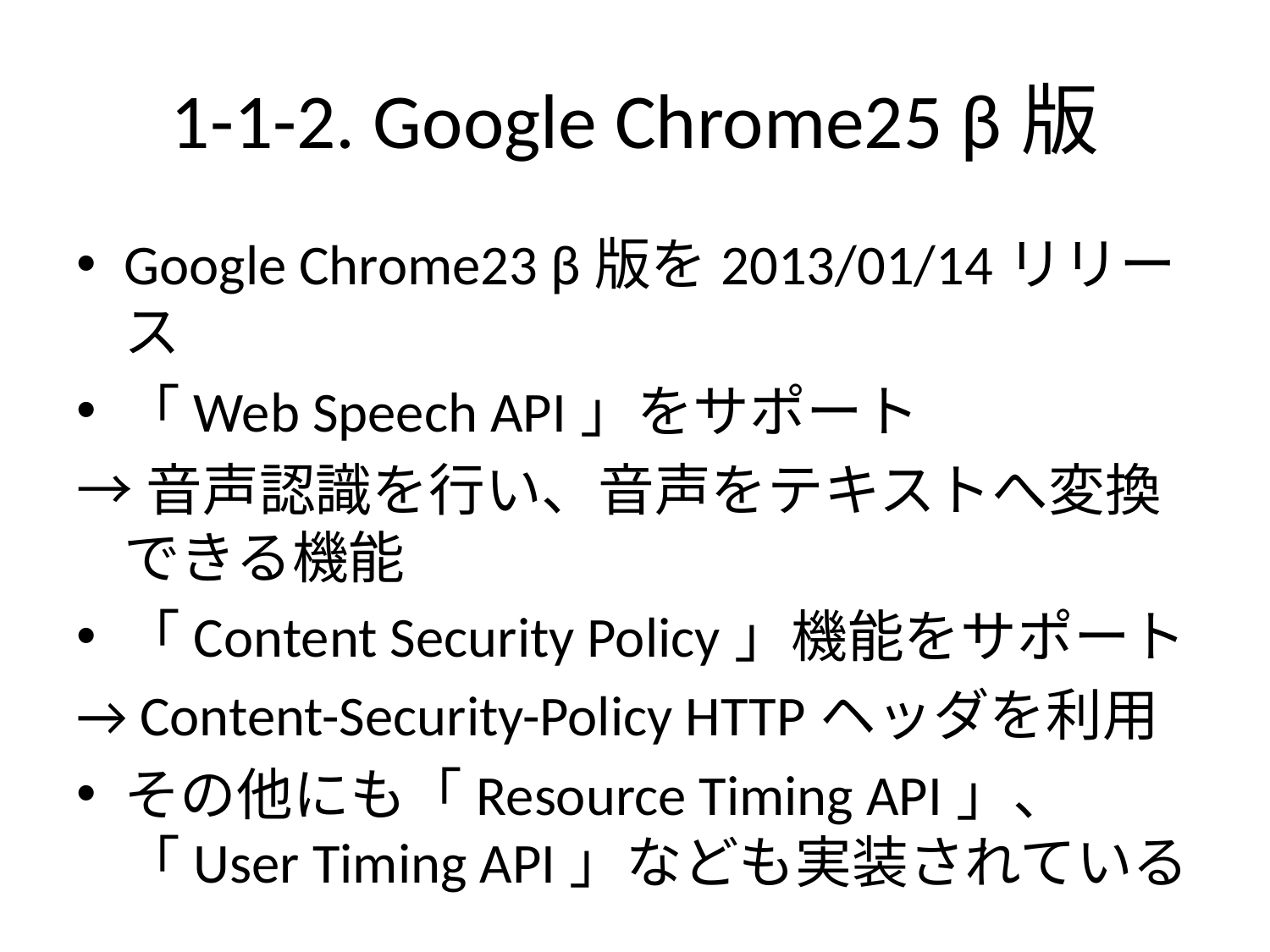

# 1-1-2. Google Chrome25 β版
Google Chrome23 β版を2013/01/14リリース
「Web Speech API」をサポート
→音声認識を行い、音声をテキストへ変換できる機能
「Content Security Policy」機能をサポート
→ Content-Security-Policy HTTPヘッダを利用
その他にも「Resource Timing API」、「User Timing API」なども実装されている